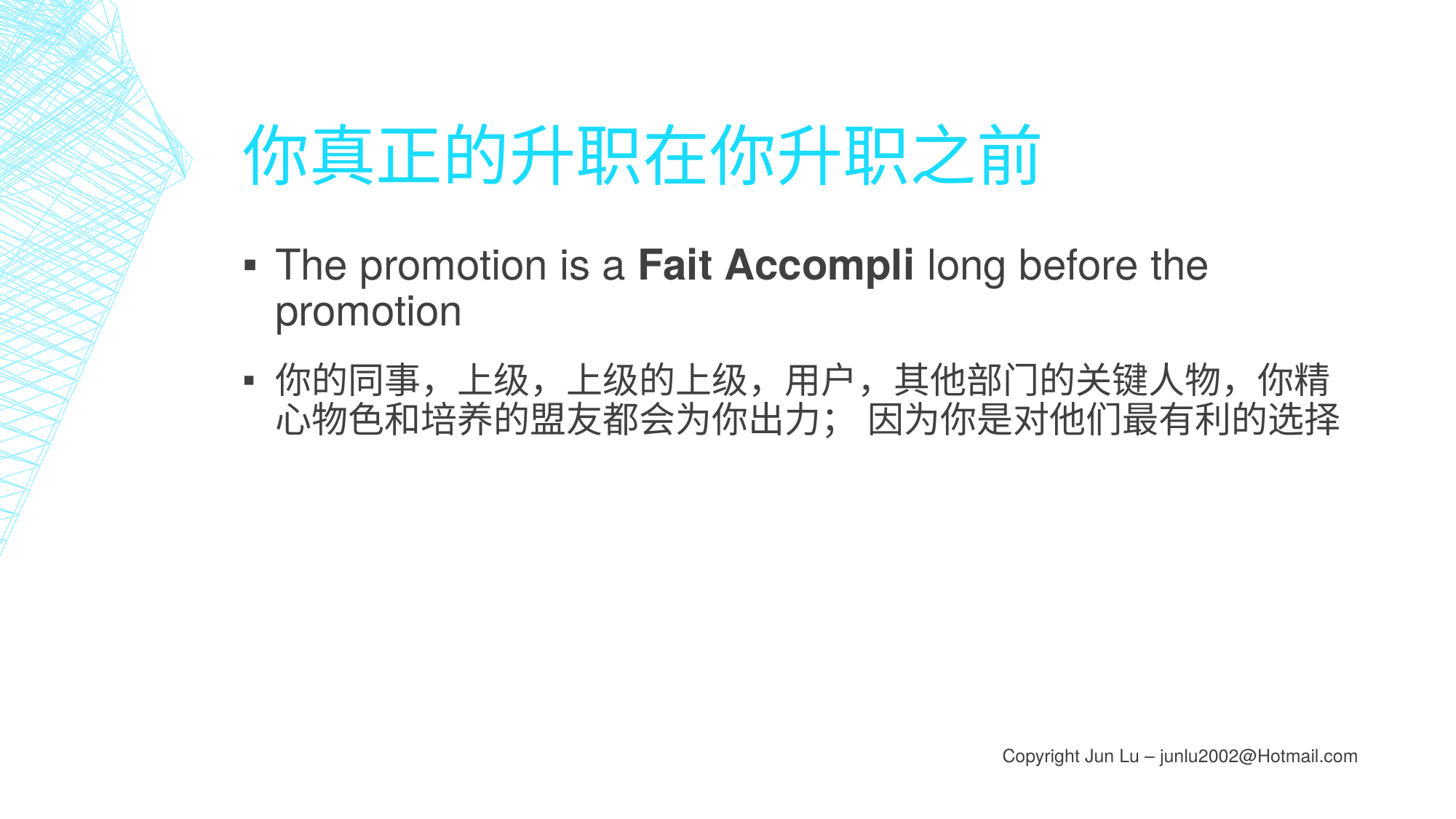

# 你真正的升职在你升职之前
The promotion is a Fait Accompli long before the promotion
你的同事，上级，上级的上级，用户，其他部门的关键人物，你精心物色和培养的盟友都会为你出力； 因为你是对他们最有利的选择
Copyright Jun Lu – junlu2002@Hotmail.com